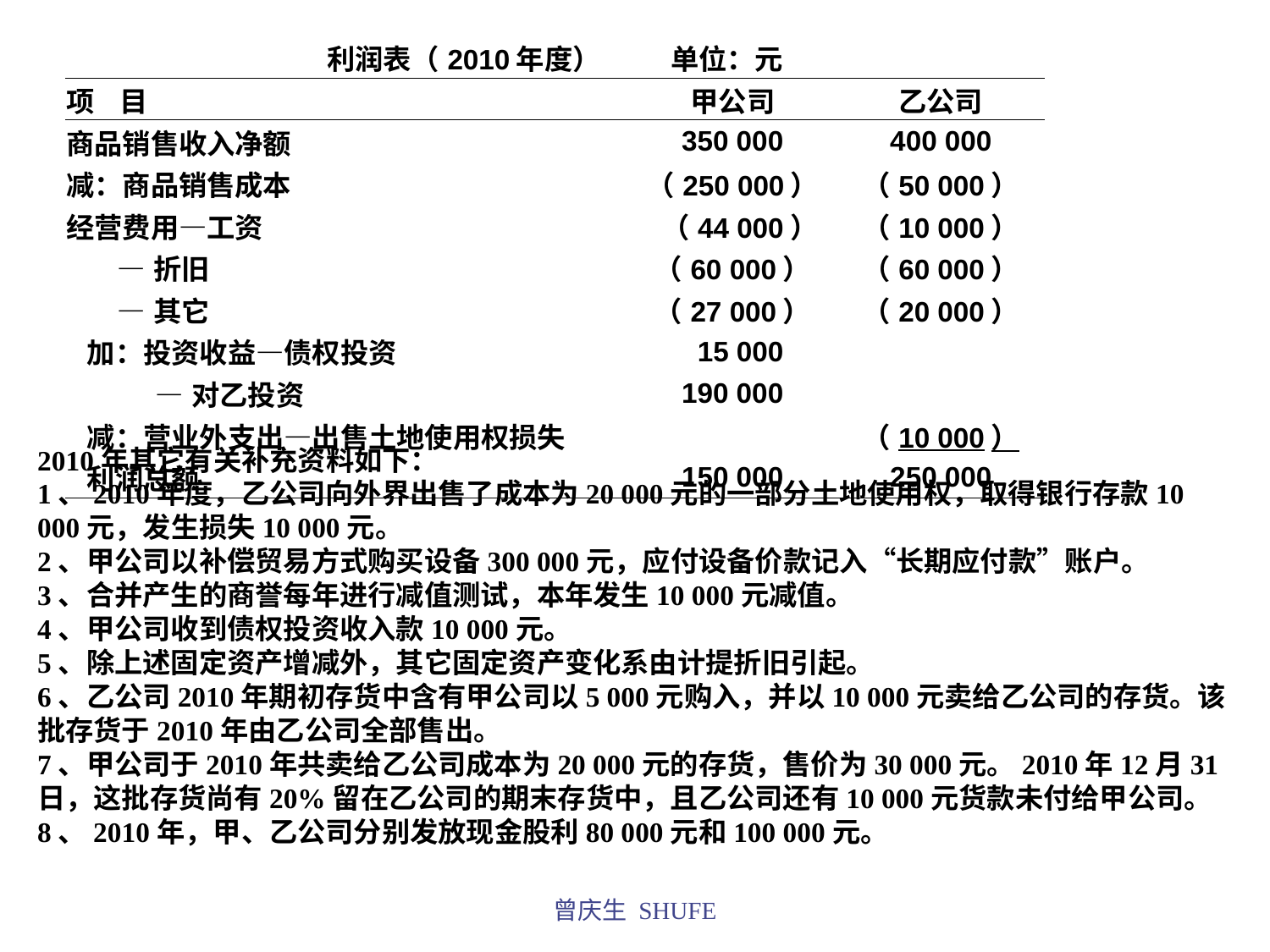

| 利润表（2010年度） 单位：元 |  |  |
| --- | --- | --- |
| 项 目 | 甲公司 | 乙公司 |
| 商品销售收入净额 | 350 000 | 400 000 |
| 减：商品销售成本 | （250 000） | （50 000） |
| 经营费用—工资 | （44 000） | （10 000） |
| —折旧 | （60 000） | （60 000） |
| —其它 | （27 000） | （20 000） |
| 加：投资收益—债权投资 | 15 000 |  |
| —对乙投资 | 190 000 |  |
| 减：营业外支出—出售土地使用权损失 |  | （10 000） |
| 利润总额 | 150 000 | 250 000 |
2010年其它有关补充资料如下：
1、2010年度，乙公司向外界出售了成本为20 000元的一部分土地使用权，取得银行存款10 000元，发生损失10 000元。
2、甲公司以补偿贸易方式购买设备300 000元，应付设备价款记入“长期应付款”账户。
3、合并产生的商誉每年进行减值测试，本年发生10 000元减值。
4、甲公司收到债权投资收入款10 000元。
5、除上述固定资产增减外，其它固定资产变化系由计提折旧引起。
6、乙公司2010年期初存货中含有甲公司以5 000元购入，并以10 000元卖给乙公司的存货。该批存货于2010年由乙公司全部售出。
7、甲公司于2010年共卖给乙公司成本为20 000元的存货，售价为30 000元。2010年12月31日，这批存货尚有20%留在乙公司的期末存货中，且乙公司还有10 000元货款未付给甲公司。
8、2010年，甲、乙公司分别发放现金股利80 000元和100 000元。
曾庆生 SHUFE